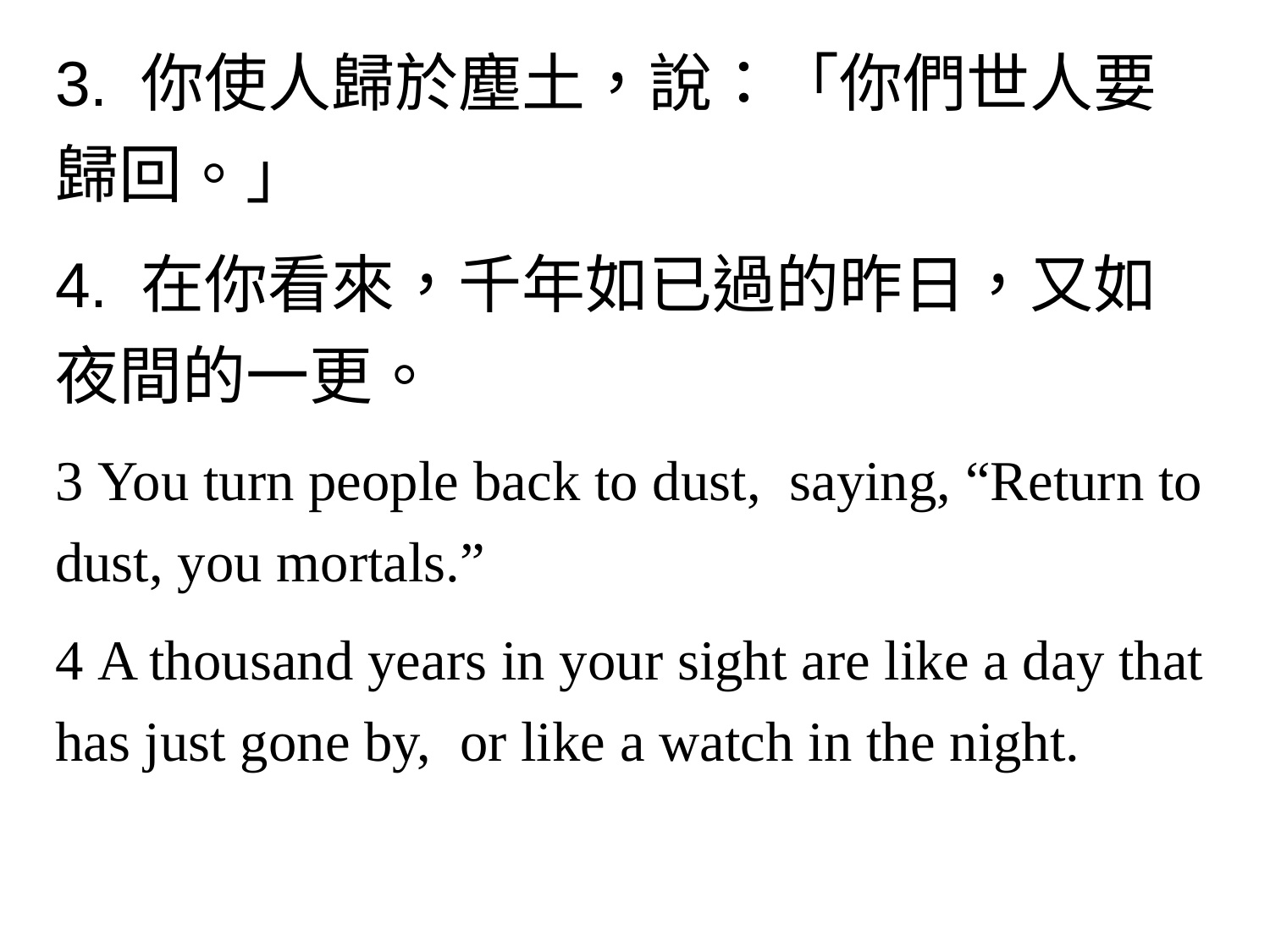

3. 你使人歸於塵土，說：「你們世人要歸回。」
4. 在你看來，千年如已過的昨日，又如夜間的一更。
3 You turn people back to dust,  saying, “Return to dust, you mortals.”
4 A thousand years in your sight are like a day that has just gone by,  or like a watch in the night.